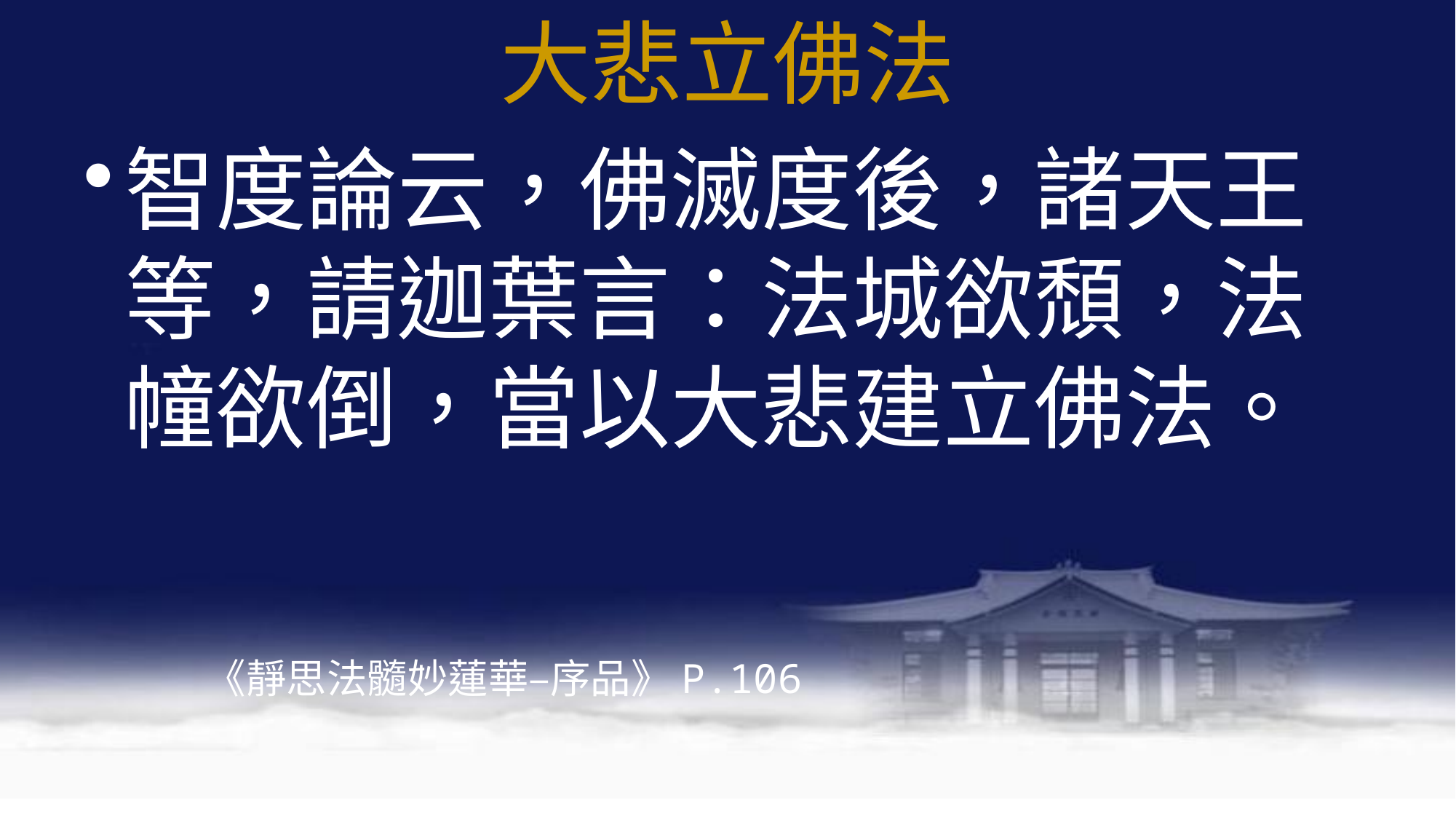

# 大悲立佛法
智度論云，佛滅度後，諸天王等，請迦葉言：法城欲頹，法幢欲倒，當以大悲建立佛法。
《靜思法髓妙蓮華–序品》P.106